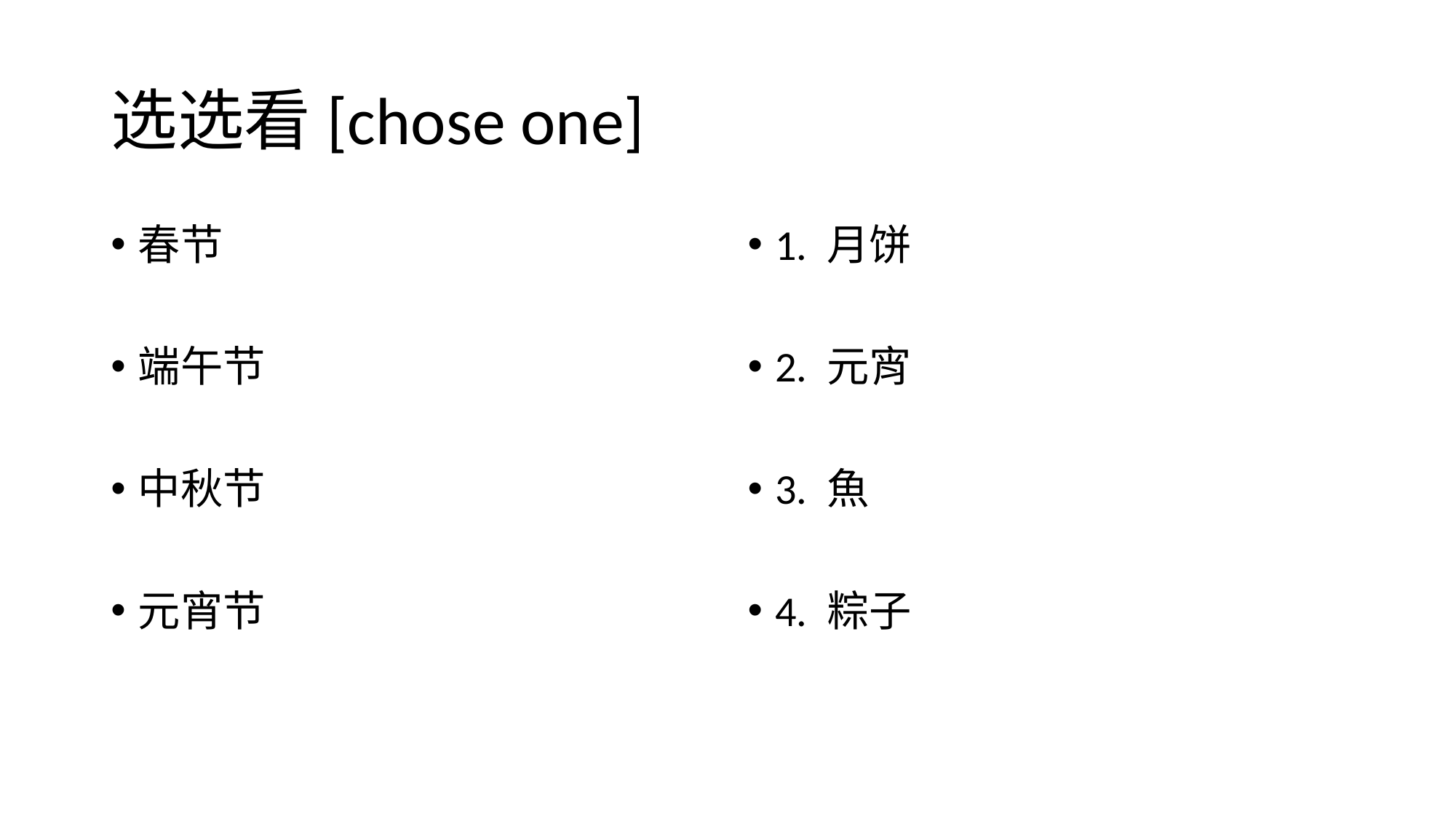

# 选选看[chose one]
春节

端午节

中秋节

元宵节
1. 月饼

2. 元宵

3. 魚

4. 粽子